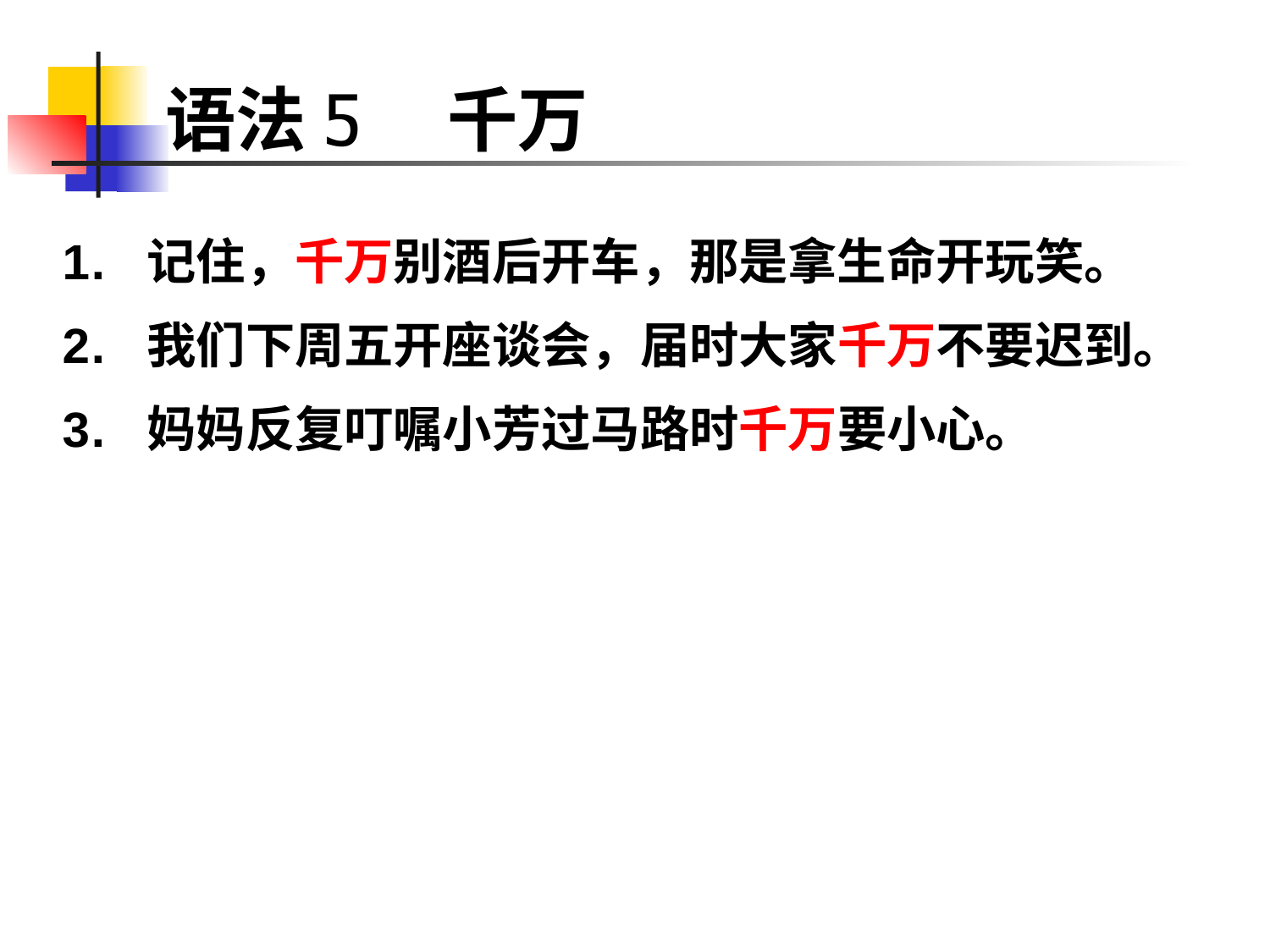

# 语法5   千万
记住，千万别酒后开车，那是拿生命开玩笑。
我们下周五开座谈会，届时大家千万不要迟到。
妈妈反复叮嘱小芳过马路时千万要小心。